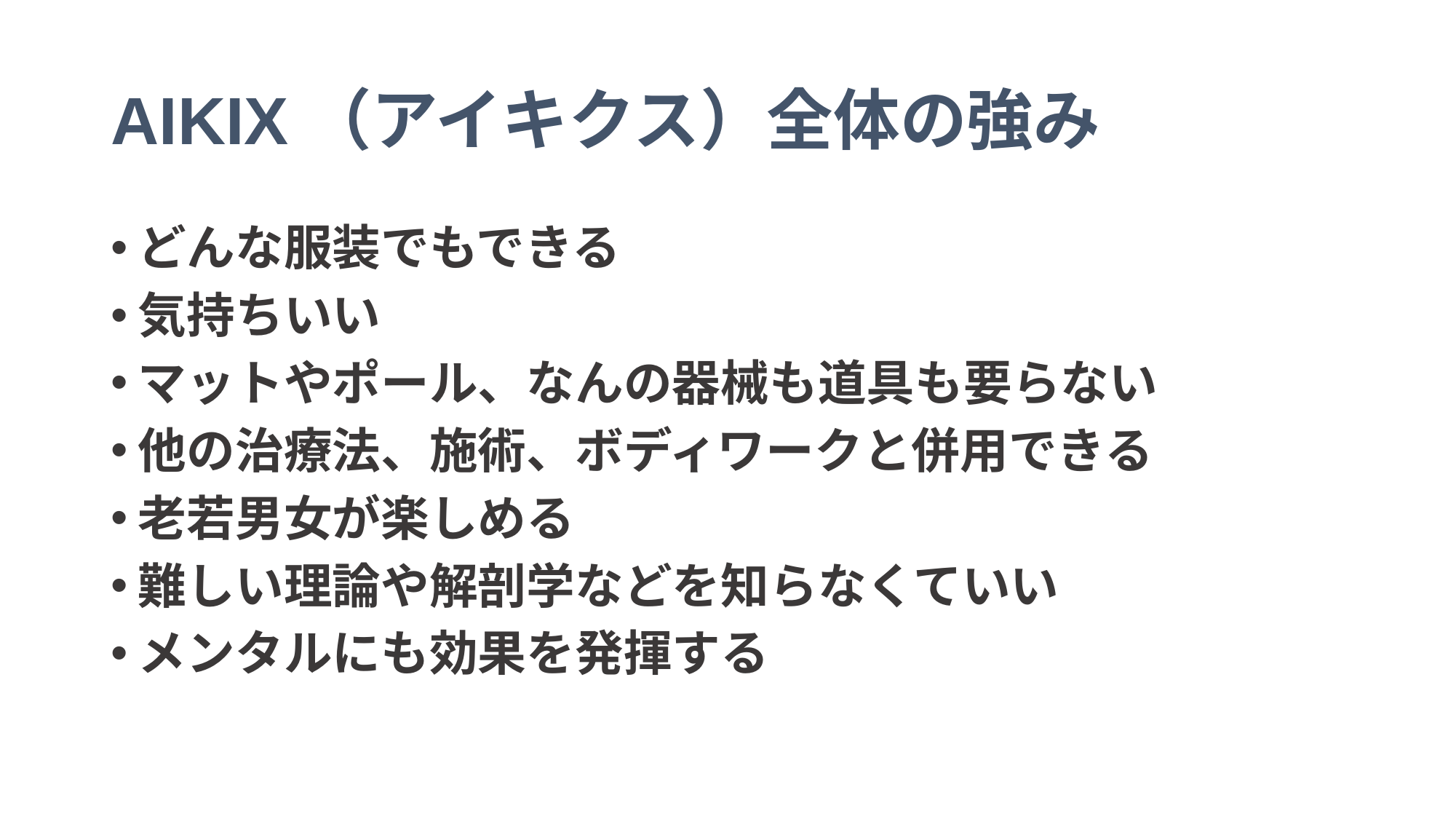

# AIKIX（アイキクス）全体の強み
どんな服装でもできる
気持ちいい
マットやポール、なんの器械も道具も要らない
他の治療法、施術、ボディワークと併用できる
老若男女が楽しめる
難しい理論や解剖学などを知らなくていい
メンタルにも効果を発揮する